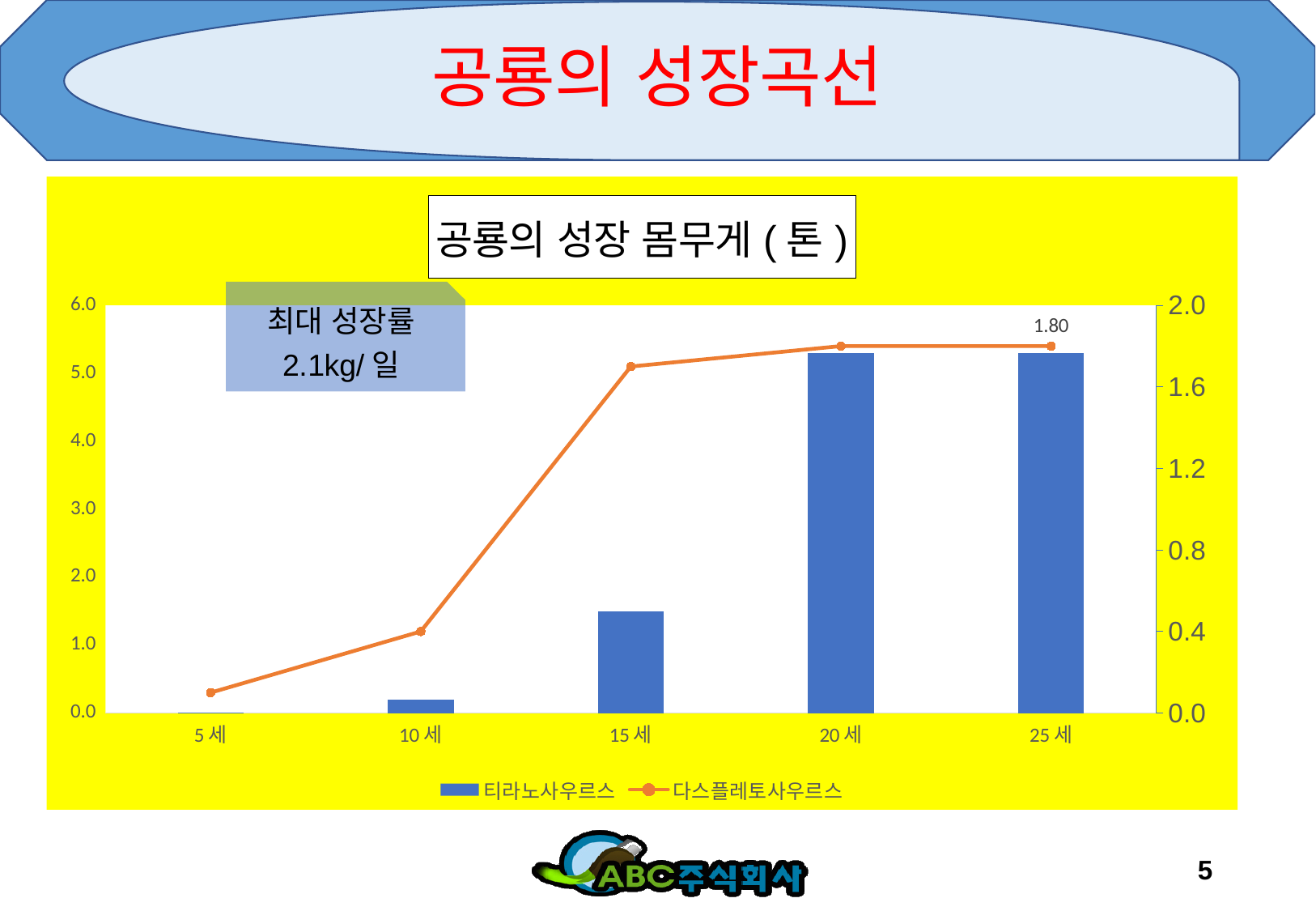

# 공룡의 성장곡선

### Chart: 공룡의 성장 몸무게(톤)

| Category | 티라노사우르스 | 다스플레토사우르스 |
|---|---|---|
| 5세 | 0.01 | 0.1 |
| 10세 | 0.2 | 0.4 |
| 15세 | 1.5 | 1.7 |
| 20세 | 5.3 | 1.8 |
| 25세 | 5.3 | 1.8 |
5